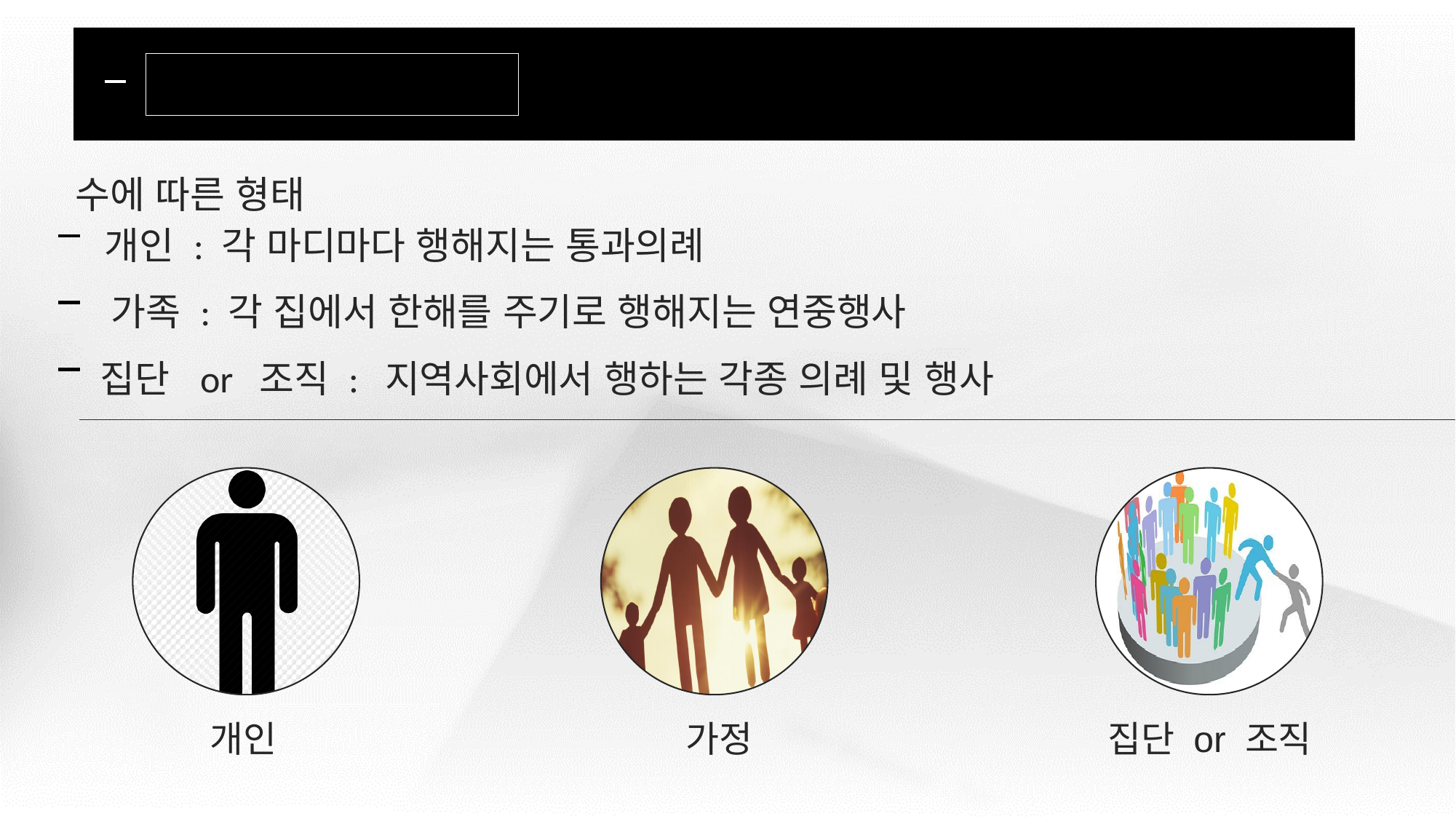

마츠리의 종류와 형태
ANALYSIS
수에 따른 형태
개인 : 각 마디마다 행해지는 통과의례
가족 : 각 집에서 한해를 주기로 행해지는 연중행사
집단  or  조직 :  지역사회에서 행하는 각종 의례 및 행사

집단 or 조직
개인
가정